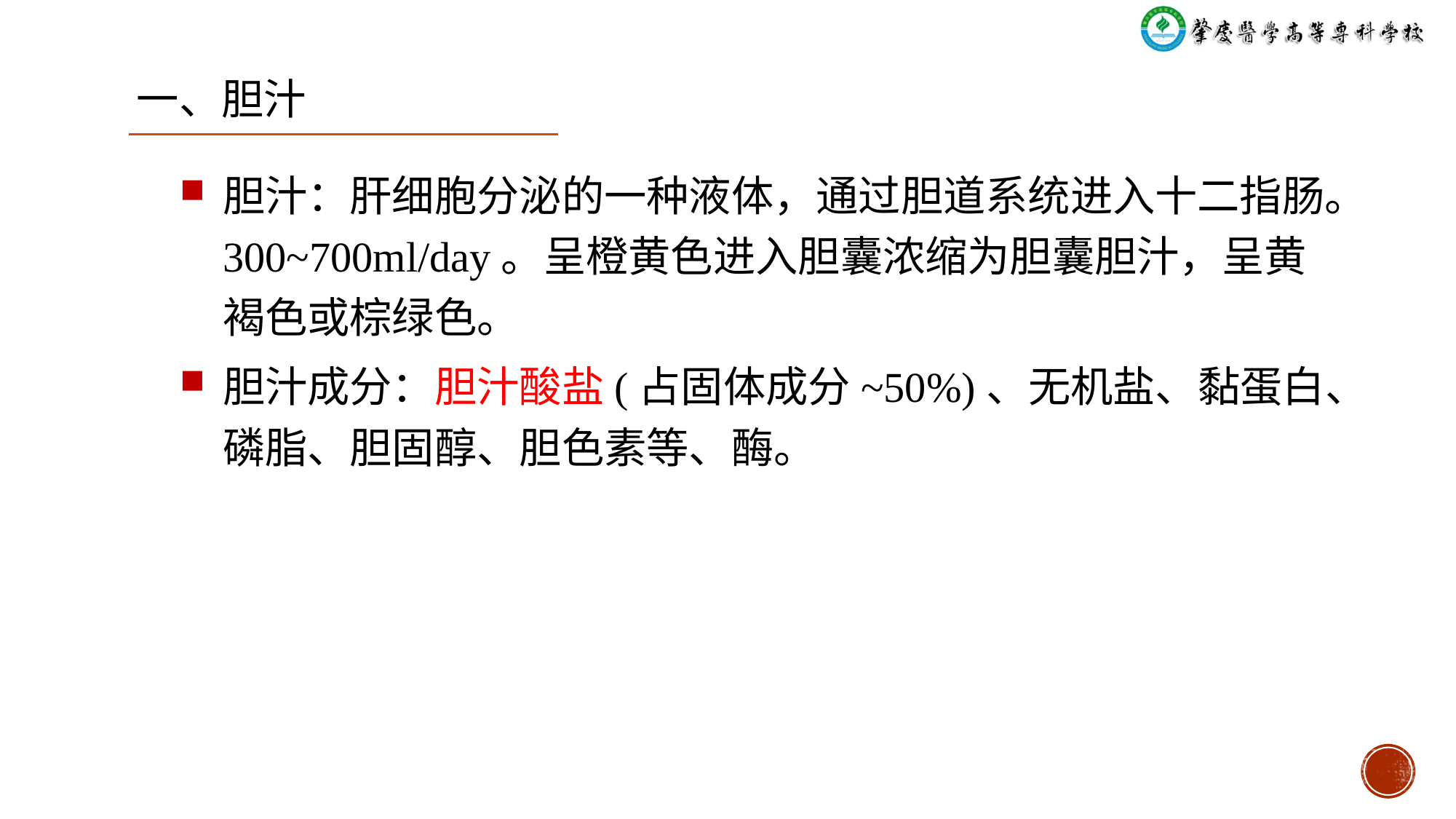

一、胆汁
胆汁：肝细胞分泌的一种液体，通过胆道系统进入十二指肠。300~700ml/day。呈橙黄色进入胆囊浓缩为胆囊胆汁，呈黄褐色或棕绿色。
胆汁成分：胆汁酸盐(占固体成分~50%)、无机盐、黏蛋白、磷脂、胆固醇、胆色素等、酶。